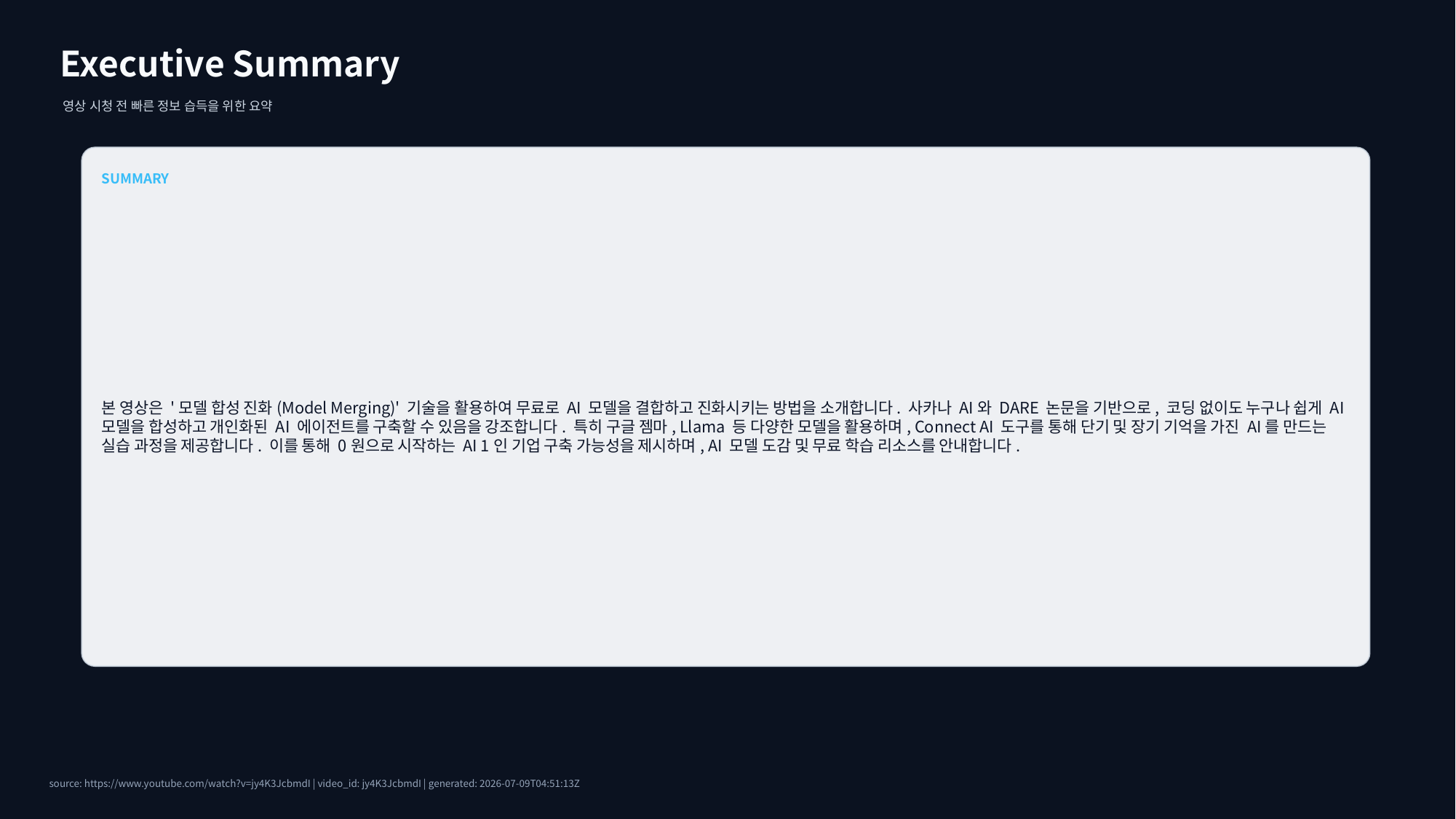

Executive Summary
영상 시청 전 빠른 정보 습득을 위한 요약

SUMMARY
본 영상은 '모델 합성 진화(Model Merging)' 기술을 활용하여 무료로 AI 모델을 결합하고 진화시키는 방법을 소개합니다. 사카나 AI와 DARE 논문을 기반으로, 코딩 없이도 누구나 쉽게 AI 모델을 합성하고 개인화된 AI 에이전트를 구축할 수 있음을 강조합니다. 특히 구글 젬마, Llama 등 다양한 모델을 활용하며, Connect AI 도구를 통해 단기 및 장기 기억을 가진 AI를 만드는 실습 과정을 제공합니다. 이를 통해 0원으로 시작하는 AI 1인 기업 구축 가능성을 제시하며, AI 모델 도감 및 무료 학습 리소스를 안내합니다.
source: https://www.youtube.com/watch?v=jy4K3JcbmdI | video_id: jy4K3JcbmdI | generated: 2026-07-09T04:51:13Z